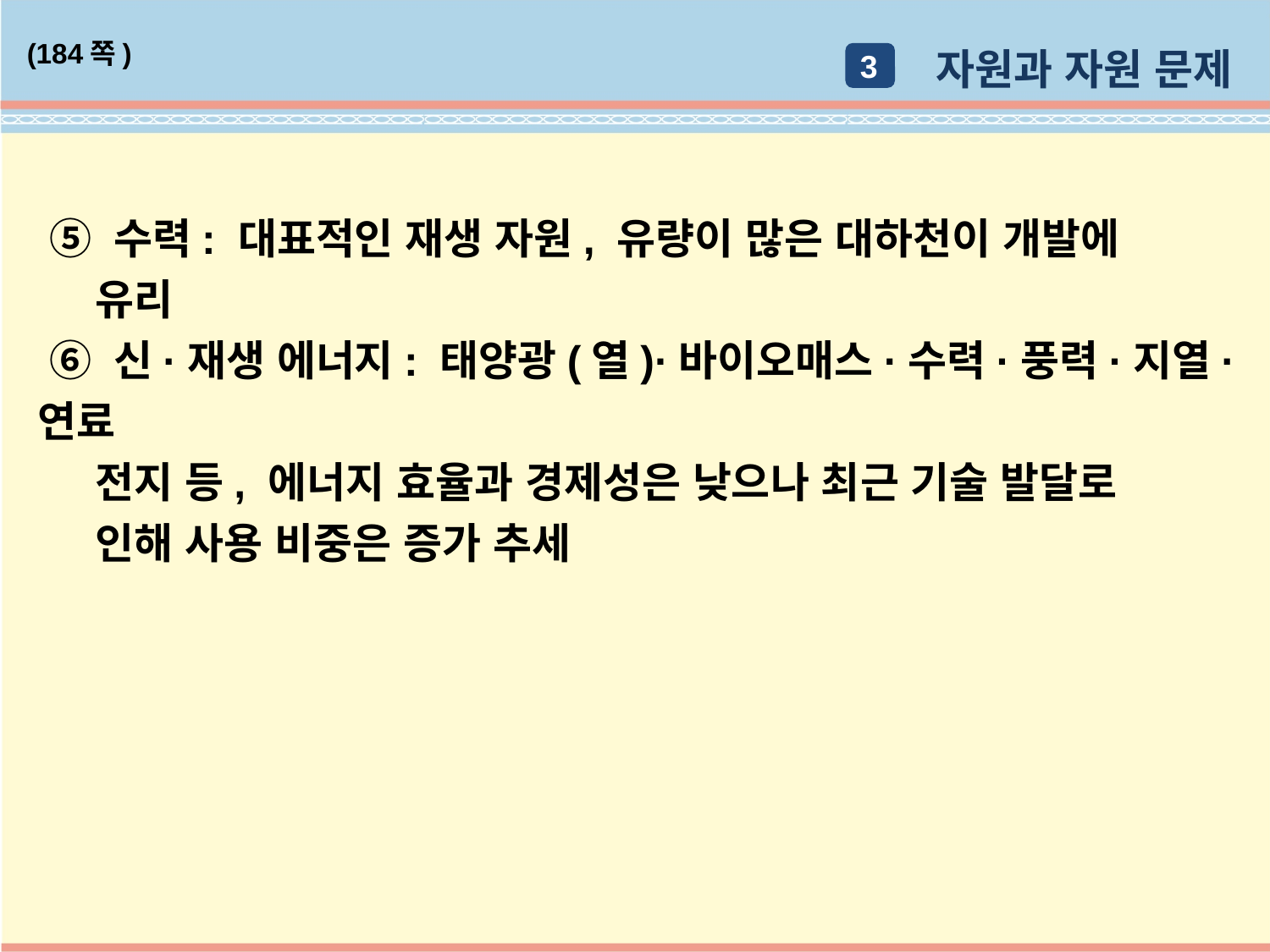

자원과 자원 문제
(184쪽)
3
 ⑤ 수력: 대표적인 재생 자원, 유량이 많은 대하천이 개발에
    유리
 ⑥ 신·재생 에너지: 태양광(열)·바이오매스·수력·풍력·지열·연료
    전지 등, 에너지 효율과 경제성은 낮으나 최근 기술 발달로
    인해 사용 비중은 증가 추세